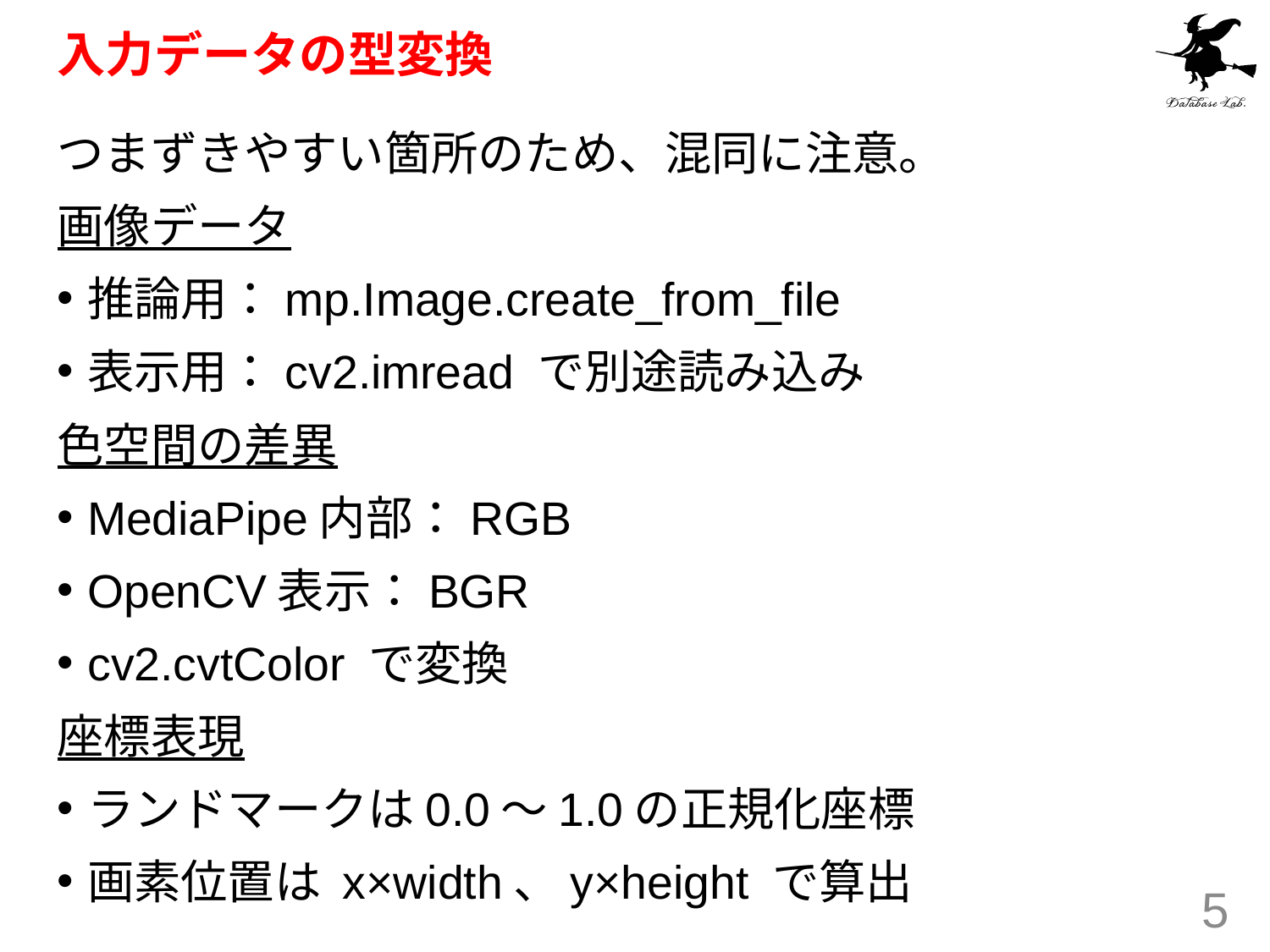

# 入力データの型変換
つまずきやすい箇所のため、混同に注意。
画像データ
推論用：mp.Image.create_from_file
表示用：cv2.imread で別途読み込み
色空間の差異
MediaPipe内部：RGB
OpenCV表示：BGR
cv2.cvtColor で変換
座標表現
ランドマークは0.0〜1.0の正規化座標
画素位置は x×width、y×height で算出

5